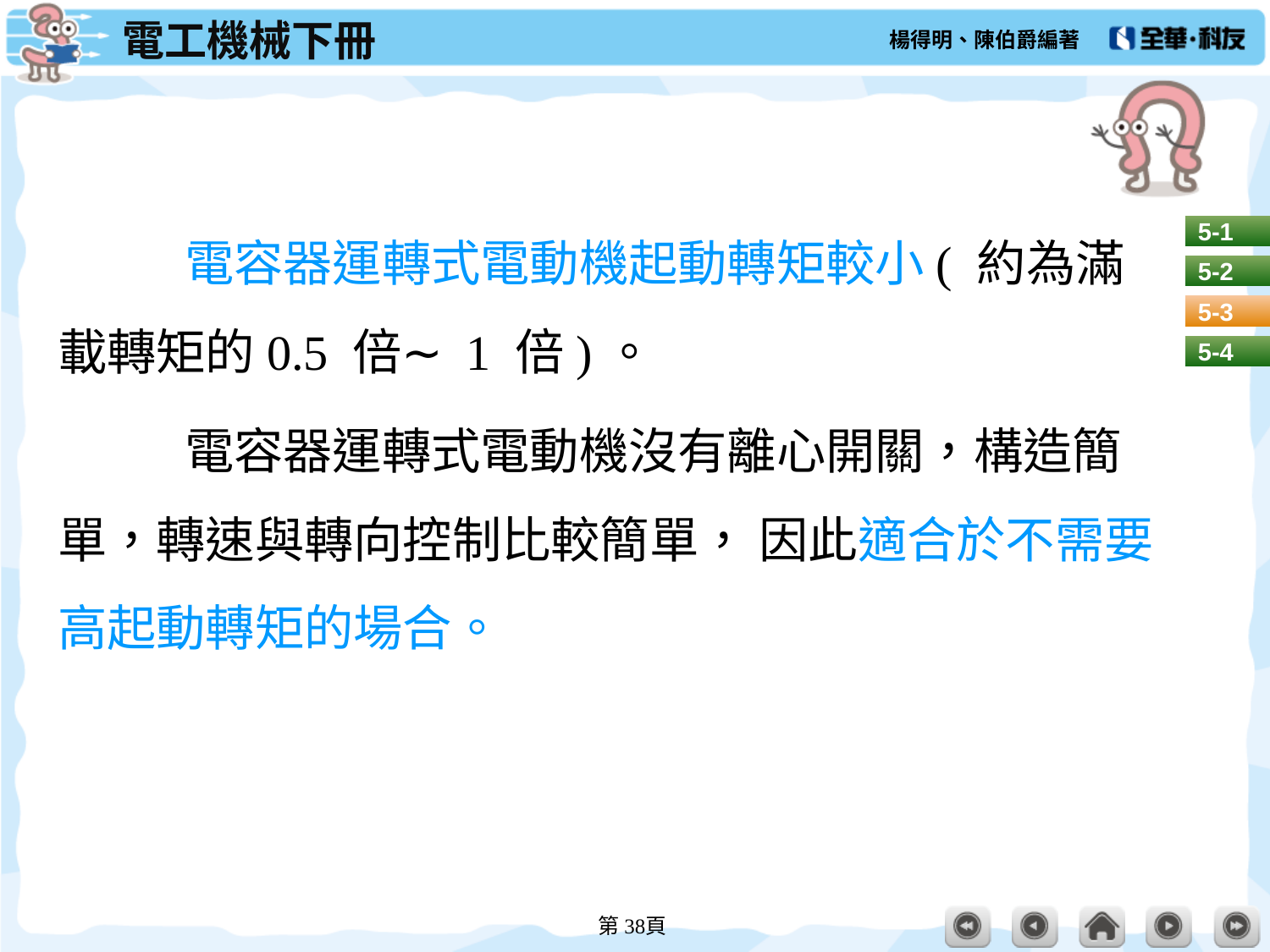

#
	電容器運轉式電動機起動轉矩較小( 約為滿載轉矩的0.5 倍∼ 1 倍)。
	電容器運轉式電動機沒有離心開關，構造簡單，轉速與轉向控制比較簡單， 因此適合於不需要高起動轉矩的場合。